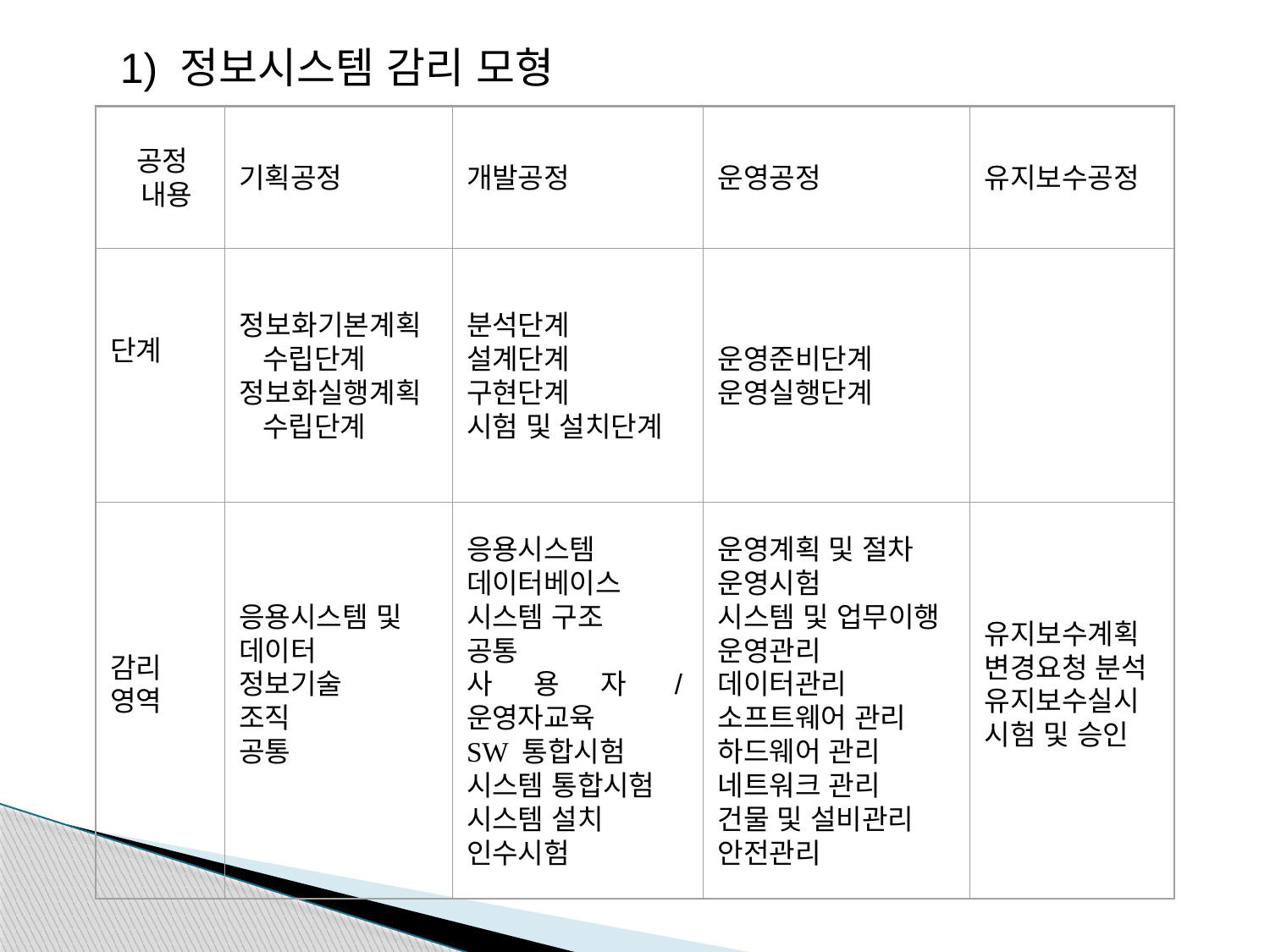

1) 정보시스템 감리 모형

   공정
   내용

기획공정

개발공정

운영공정

유지보수공정

단계

정보화기본계획      수립단계
정보화실행계획      수립단계

분석단계
설계단계
구현단계
시험 및 설치단계

운영준비단계
운영실행단계

감리
영역

응용시스템 및
데이터
정보기술
조직
공통

응용시스템
데이터베이스
시스템 구조
공통
사용자/운영자교육
SW 통합시험
시스템 통합시험
시스템 설치
인수시험

운영계획 및 절차
운영시험
시스템 및 업무이행
운영관리
데이터관리
소프트웨어 관리
하드웨어 관리
네트워크 관리
건물 및 설비관리
안전관리

유지보수계획
변경요청 분석
유지보수실시
시험 및 승인